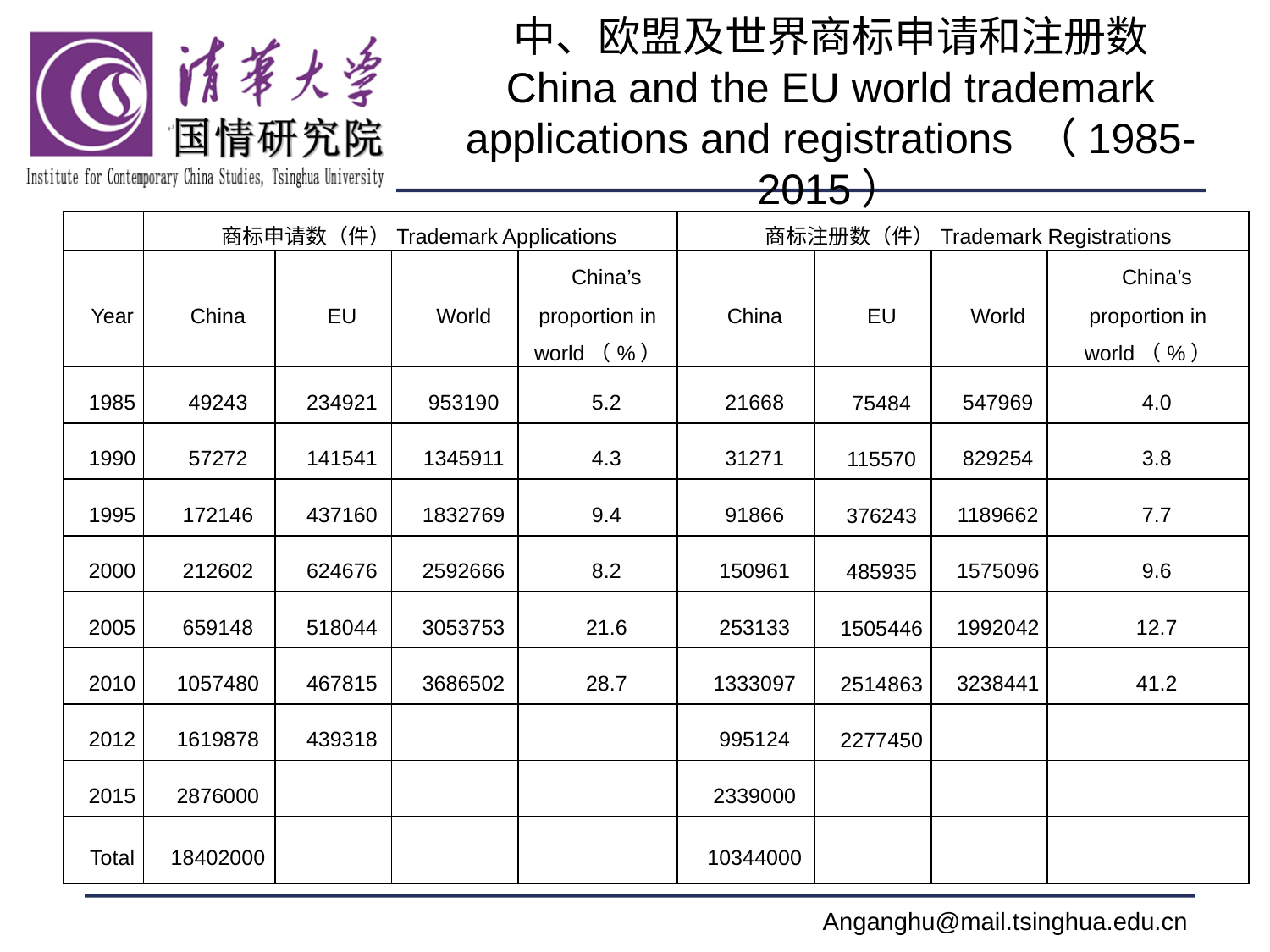

# 中、欧盟及世界商标申请和注册数 China and the EU world trademark applications and registrations （1985-2015）
|  | 商标申请数（件）Trademark Applications |  |  |  | 商标注册数（件）Trademark Registrations |  |  |  |
| --- | --- | --- | --- | --- | --- | --- | --- | --- |
| Year | China | EU | World | China’s proportion in world（%） | China | EU | World | China’s proportion in world（%） |
| 1985 | 49243 | 234921 | 953190 | 5.2 | 21668 | 75484 | 547969 | 4.0 |
| 1990 | 57272 | 141541 | 1345911 | 4.3 | 31271 | 115570 | 829254 | 3.8 |
| 1995 | 172146 | 437160 | 1832769 | 9.4 | 91866 | 376243 | 1189662 | 7.7 |
| 2000 | 212602 | 624676 | 2592666 | 8.2 | 150961 | 485935 | 1575096 | 9.6 |
| 2005 | 659148 | 518044 | 3053753 | 21.6 | 253133 | 1505446 | 1992042 | 12.7 |
| 2010 | 1057480 | 467815 | 3686502 | 28.7 | 1333097 | 2514863 | 3238441 | 41.2 |
| 2012 | 1619878 | 439318 |  |  | 995124 | 2277450 |  |  |
| 2015 | 2876000 |  |  |  | 2339000 |  |  |  |
| Total | 18402000 |  |  |  | 10344000 |  |  |  |